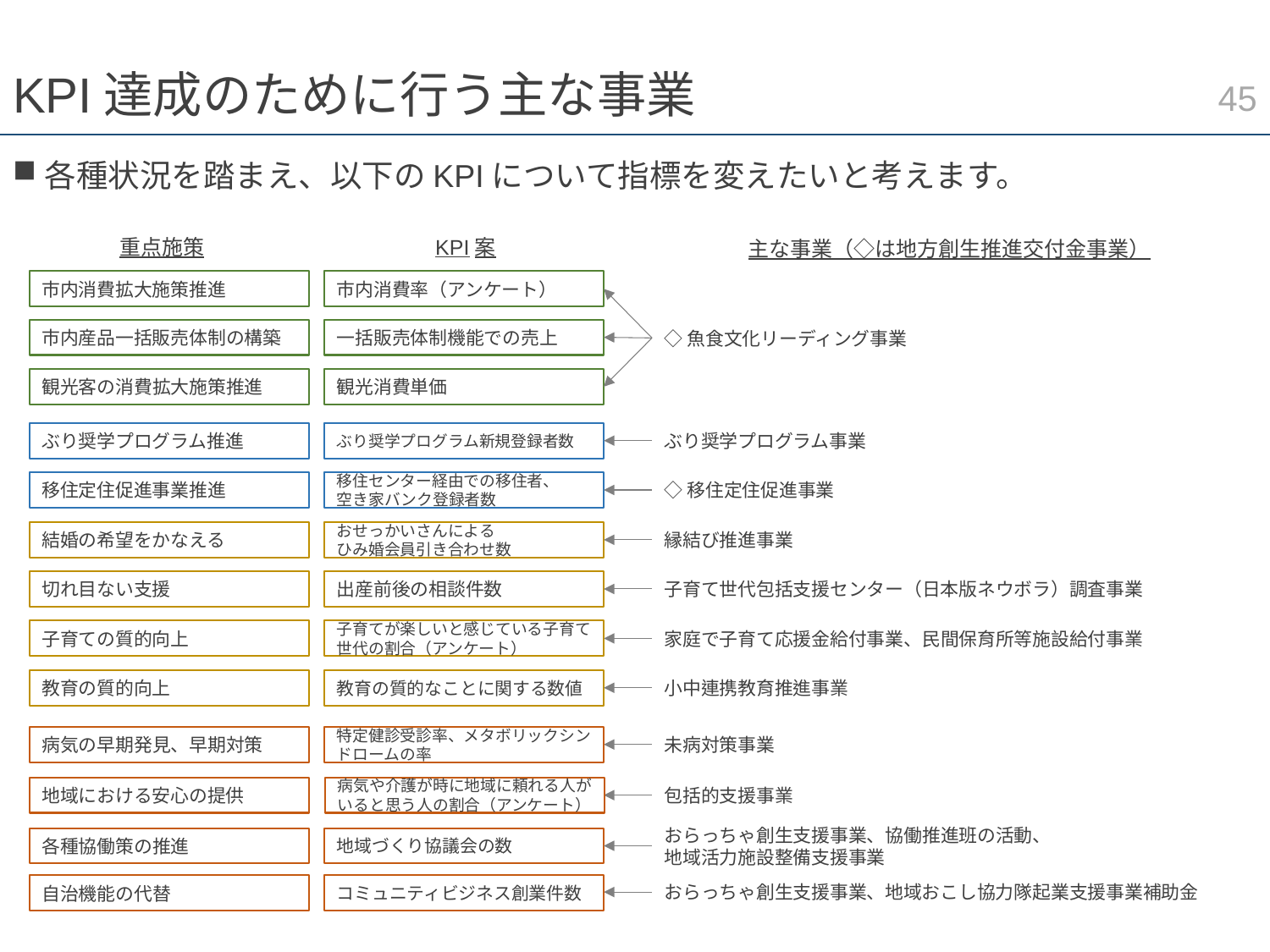

45
# KPI達成のために行う主な事業
各種状況を踏まえ、以下のKPIについて指標を変えたいと考えます。
重点施策
KPI案
主な事業（◇は地方創生推進交付金事業）
市内消費拡大施策推進
市内消費率（アンケート）
市内産品一括販売体制の構築
一括販売体制機能での売上
◇魚食文化リーディング事業
観光客の消費拡大施策推進
観光消費単価
ぶり奨学プログラム推進
ぶり奨学プログラム新規登録者数
ぶり奨学プログラム事業
移住定住促進事業推進
移住センター経由での移住者、
空き家バンク登録者数
◇移住定住促進事業
結婚の希望をかなえる
おせっかいさんによる
ひみ婚会員引き合わせ数
縁結び推進事業
切れ目ない支援
出産前後の相談件数
子育て世代包括支援センター（日本版ネウボラ）調査事業
子育ての質的向上
子育てが楽しいと感じている子育て世代の割合（アンケート）
家庭で子育て応援金給付事業、民間保育所等施設給付事業
教育の質的向上
教育の質的なことに関する数値
小中連携教育推進事業
病気の早期発見、早期対策
特定健診受診率、メタボリックシンドロームの率
未病対策事業
地域における安心の提供
病気や介護が時に地域に頼れる人がいると思う人の割合（アンケート）
包括的支援事業
おらっちゃ創生支援事業、協働推進班の活動、
地域活力施設整備支援事業
各種協働策の推進
地域づくり協議会の数
おらっちゃ創生支援事業、地域おこし協力隊起業支援事業補助金
自治機能の代替
コミュニティビジネス創業件数